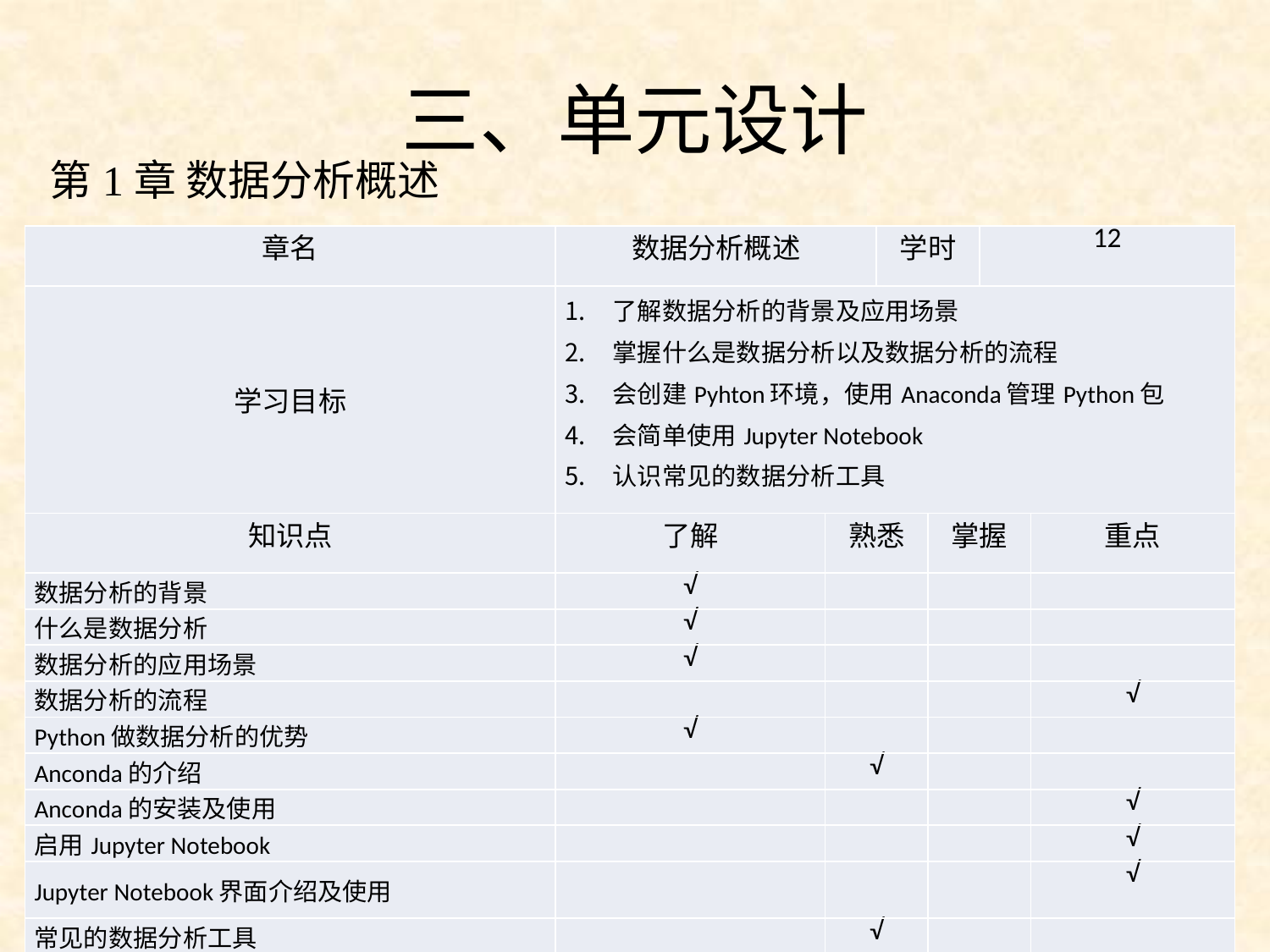

# 三、单元设计
第1章 数据分析概述

| 章名 | 数据分析概述 |  | 学时 |  | 12 |  |
| --- | --- | --- | --- | --- | --- | --- |
| 学习目标 | 了解数据分析的背景及应用场景 掌握什么是数据分析以及数据分析的流程 会创建Pyhton环境，使用Anaconda管理Python包 会简单使用Jupyter Notebook 认识常见的数据分析工具 |  |  |  |  |  |
| 知识点 | 了解 | 熟悉 |  | 掌握 |  | 重点 |
| 数据分析的背景 | √ |  |  |  |  |  |
| 什么是数据分析 | √ |  |  |  |  |  |
| 数据分析的应用场景 | √ |  |  |  |  |  |
| 数据分析的流程 |  |  |  |  |  | √ |
| Python做数据分析的优势 | √ |  |  |  |  |  |
| Anconda的介绍 |  | √ |  |  |  |  |
| Anconda的安装及使用 |  |  |  |  |  | √ |
| 启用Jupyter Notebook |  |  |  |  |  | √ |
| Jupyter Notebook界面介绍及使用 |  |  |  |  |  | √ |
| 常见的数据分析工具 |  | √ |  |  |  |  |